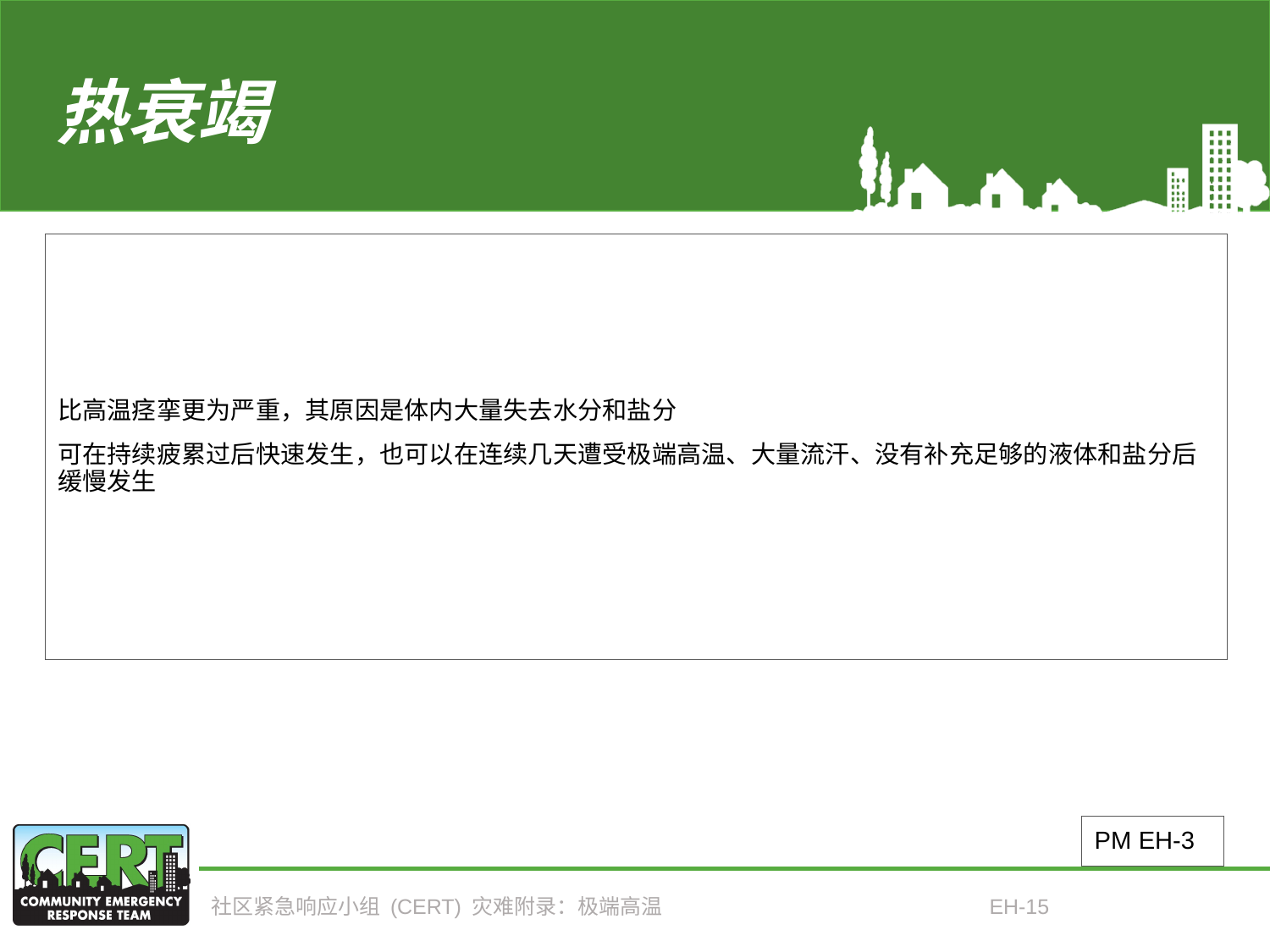

# 热衰竭
比高温痉挛更为严重，其原因是体内大量失去水分和盐分
可在持续疲累过后快速发生，也可以在连续几天遭受极端高温、大量流汗、没有补充足够的液体和盐分后缓慢发生
PM EH-3
社区紧急响应小组 (CERT) 灾难附录：极端高温
EH-15